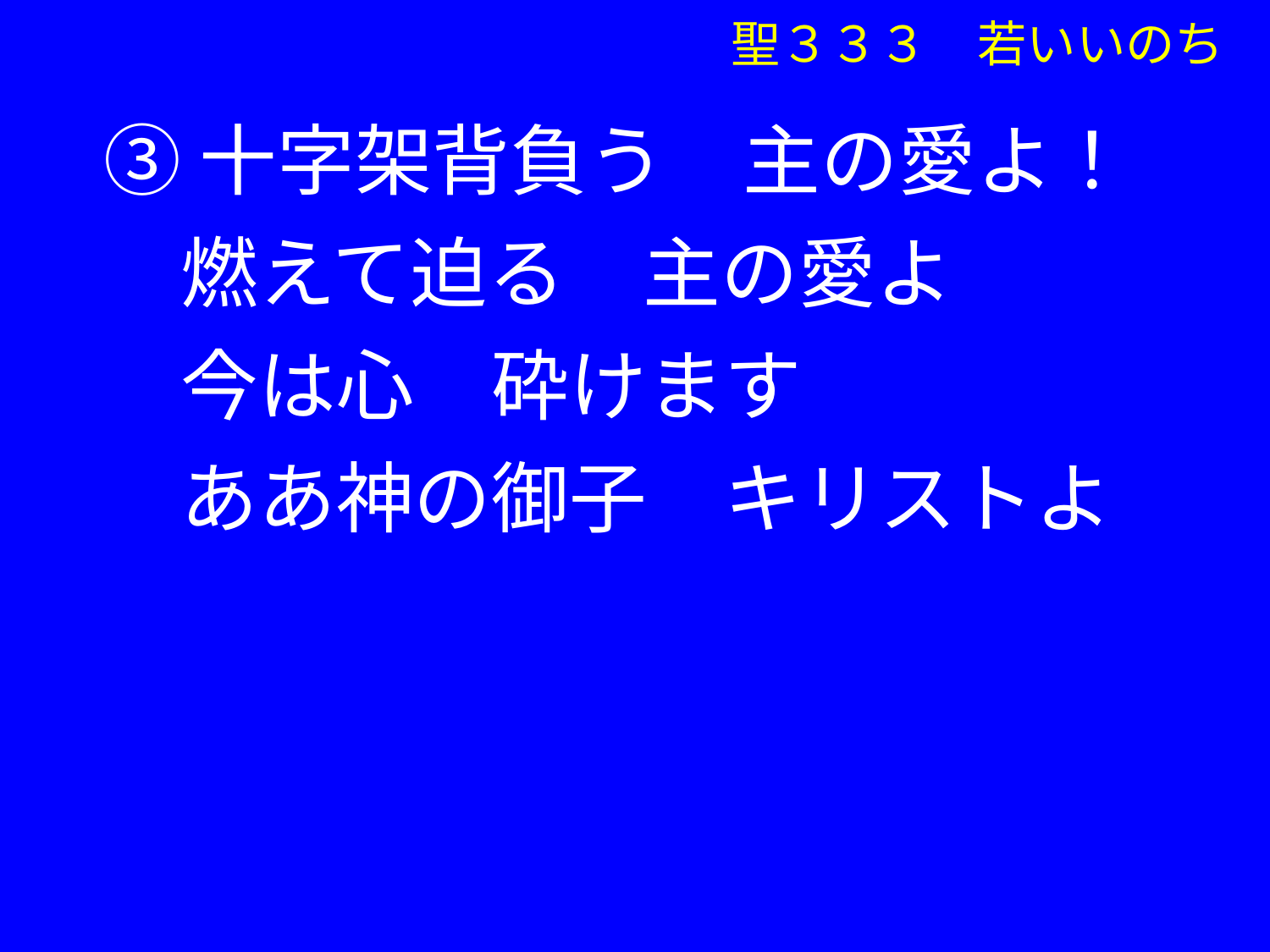

③十字架背負う　主の愛よ！
　燃えて迫る　主の愛よ
　今は心　砕けます
　ああ神の御子　キリストよ

聖３３３　若いいのち